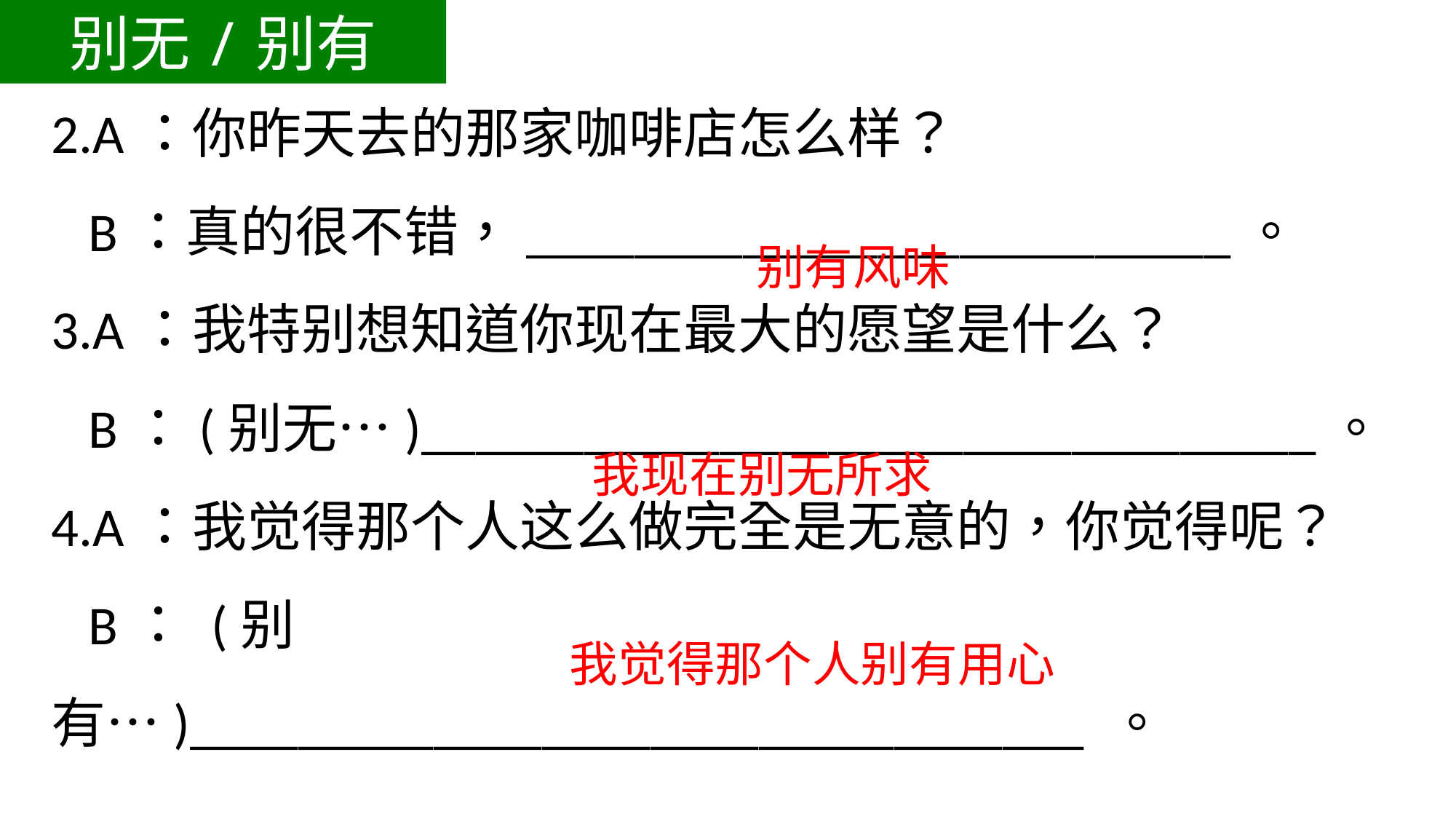

别无/别有
2.A：你昨天去的那家咖啡店怎么样？
   B：真的很不错，__________________________。
3.A：我特别想知道你现在最大的愿望是什么？
   B：(别无…)_________________________________。
4.A：我觉得那个人这么做完全是无意的，你觉得呢？
   B： (别有…)_________________________________ 。
别有风味
我现在别无所求
我觉得那个人别有用心